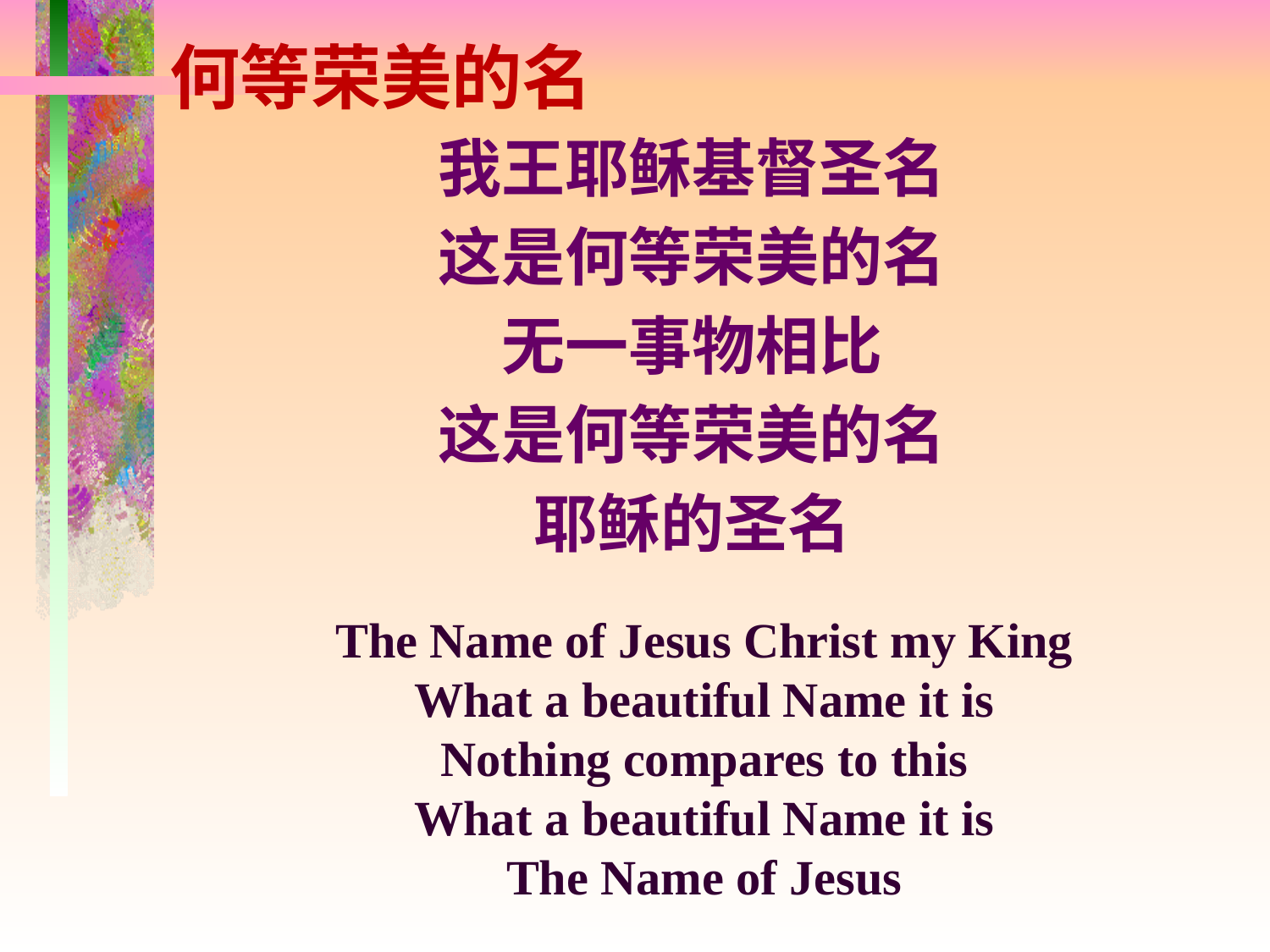

# 何等荣美的名
我王耶稣基督圣名
这是何等荣美的名
无一事物相比
这是何等荣美的名
耶稣的圣名
The Name of Jesus Christ my King
What a beautiful Name it is
Nothing compares to this
What a beautiful Name it is
The Name of Jesus